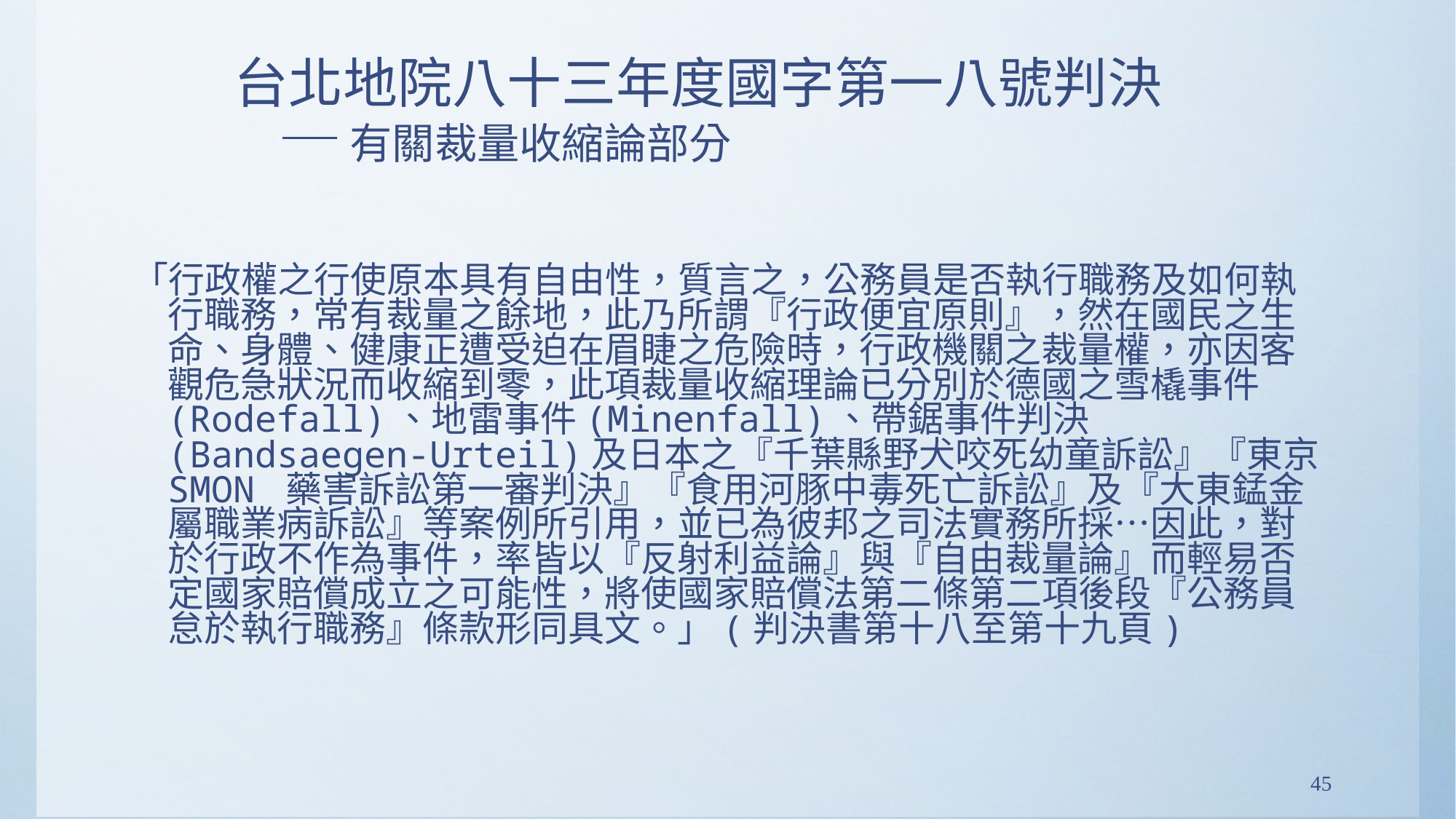

# 台北地院八十三年度國字第一八號判決 ─ 有關裁量收縮論部分

「行政權之行使原本具有自由性，質言之，公務員是否執行職務及如何執行職務，常有裁量之餘地，此乃所謂『行政便宜原則』，然在國民之生命、身體、健康正遭受迫在眉睫之危險時，行政機關之裁量權，亦因客觀危急狀況而收縮到零，此項裁量收縮理論已分別於德國之雪橇事件(Rodefall)、地雷事件(Minenfall)、帶鋸事件判決(Bandsaegen-Urteil)及日本之『千葉縣野犬咬死幼童訴訟』『東京SMON 藥害訴訟第一審判決』『食用河豚中毒死亡訴訟』及『大東錳金屬職業病訴訟』等案例所引用，並已為彼邦之司法實務所採…因此，對於行政不作為事件，率皆以『反射利益論』與『自由裁量論』而輕易否定國家賠償成立之可能性，將使國家賠償法第二條第二項後段『公務員怠於執行職務』條款形同具文。」(判決書第十八至第十九頁)

45